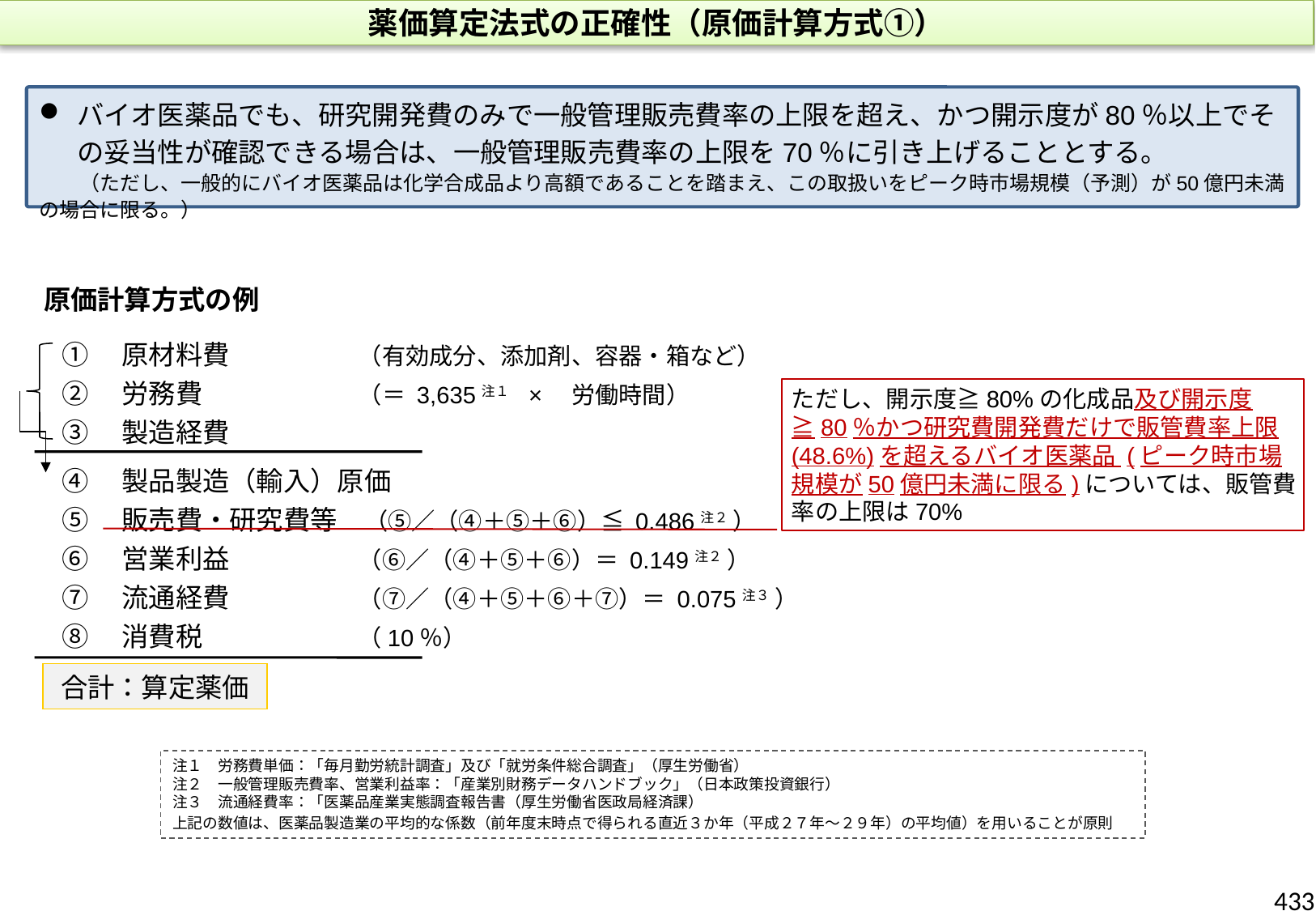

薬価算定法式の正確性（原価計算方式①）
バイオ医薬品でも、研究開発費のみで一般管理販売費率の上限を超え、かつ開示度が80％以上でその妥当性が確認できる場合は、一般管理販売費率の上限を70％に引き上げることとする。
　　（ただし、一般的にバイオ医薬品は化学合成品より高額であることを踏まえ、この取扱いをピーク時市場規模（予測）が50億円未満の場合に限る。）
原価計算方式の例
①　原材料費	　　（有効成分、添加剤、容器・箱など）
②　労務費	　　（＝ 3,635注１　×　労働時間）
③　製造経費
④　製品製造（輸入）原価
⑤　販売費・研究費等　（⑤／（④＋⑤＋⑥）≦ 0.486注２ ）
⑥　営業利益	　　（⑥／（④＋⑤＋⑥）＝ 0.149注２ ）
⑦　流通経費	　　（⑦／（④＋⑤＋⑥＋⑦）＝ 0.075注３ ）
⑧　消費税	　　（10％）

ただし、開示度≧80%の化成品及び開示度≧80％かつ研究費開発費だけで販管費率上限(48.6%)を超えるバイオ医薬品 (ピーク時市場規模が50億円未満に限る)については、販管費率の上限は70%

合計：算定薬価
注１　労務費単価：「毎月勤労統計調査」及び「就労条件総合調査」（厚生労働省）
注２　一般管理販売費率、営業利益率：「産業別財務データハンドブック」（日本政策投資銀行）
注３　流通経費率：「医薬品産業実態調査報告書（厚生労働省医政局経済課）
上記の数値は、医薬品製造業の平均的な係数（前年度末時点で得られる直近３か年（平成２７年～２９年）の平均値）を用いることが原則
433